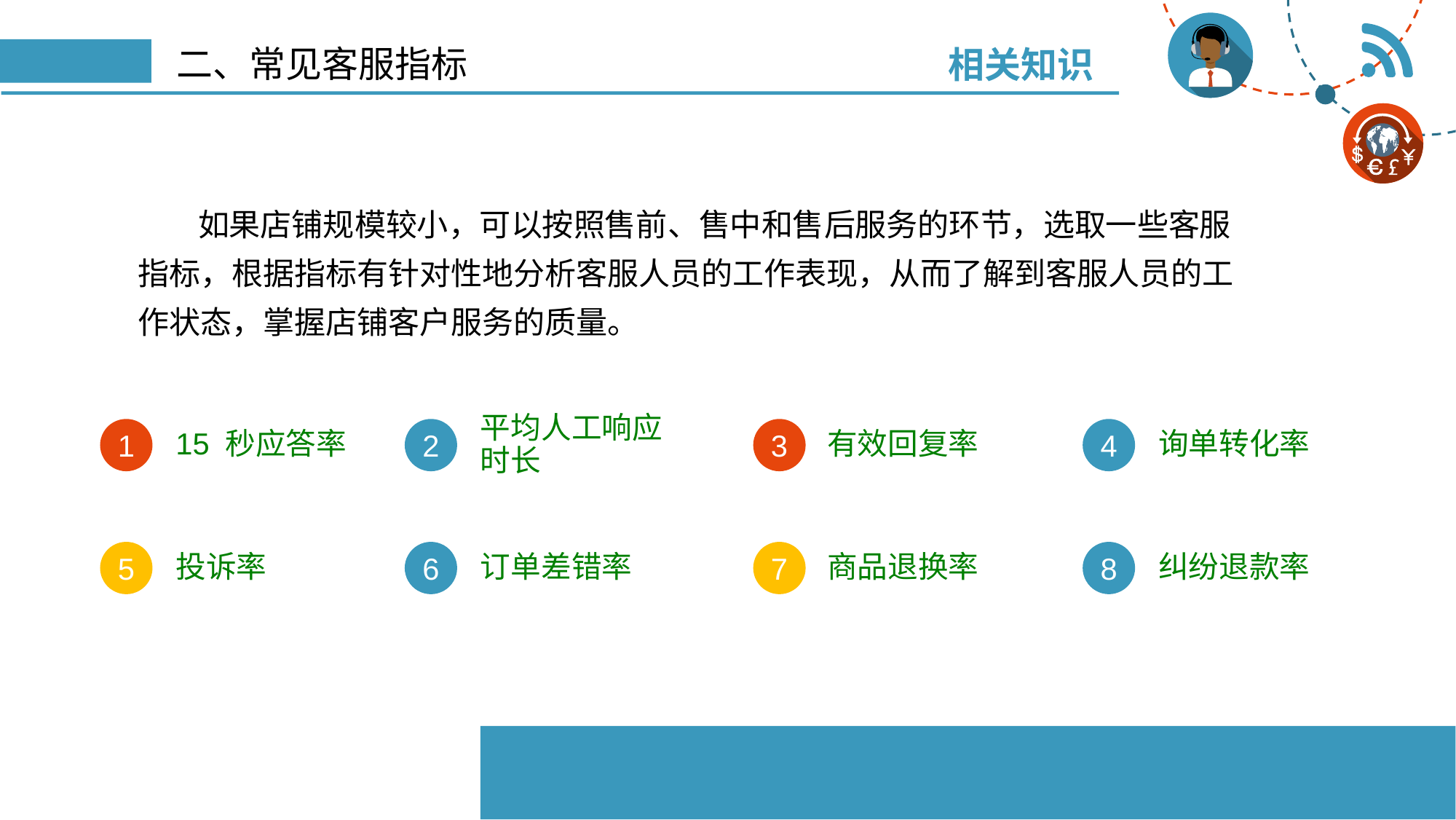

相关知识
# 二、常见客服指标
如果店铺规模较小，可以按照售前、售中和售后服务的环节，选取一些客服指标，根据指标有针对性地分析客服人员的工作表现，从而了解到客服人员的工作状态，掌握店铺客户服务的质量。

1
2
4
3
15 秒应答率
有效回复率
询单转化率
平均人工响应时长

5
6
8
7
投诉率
订单差错率
商品退换率
纠纷退款率